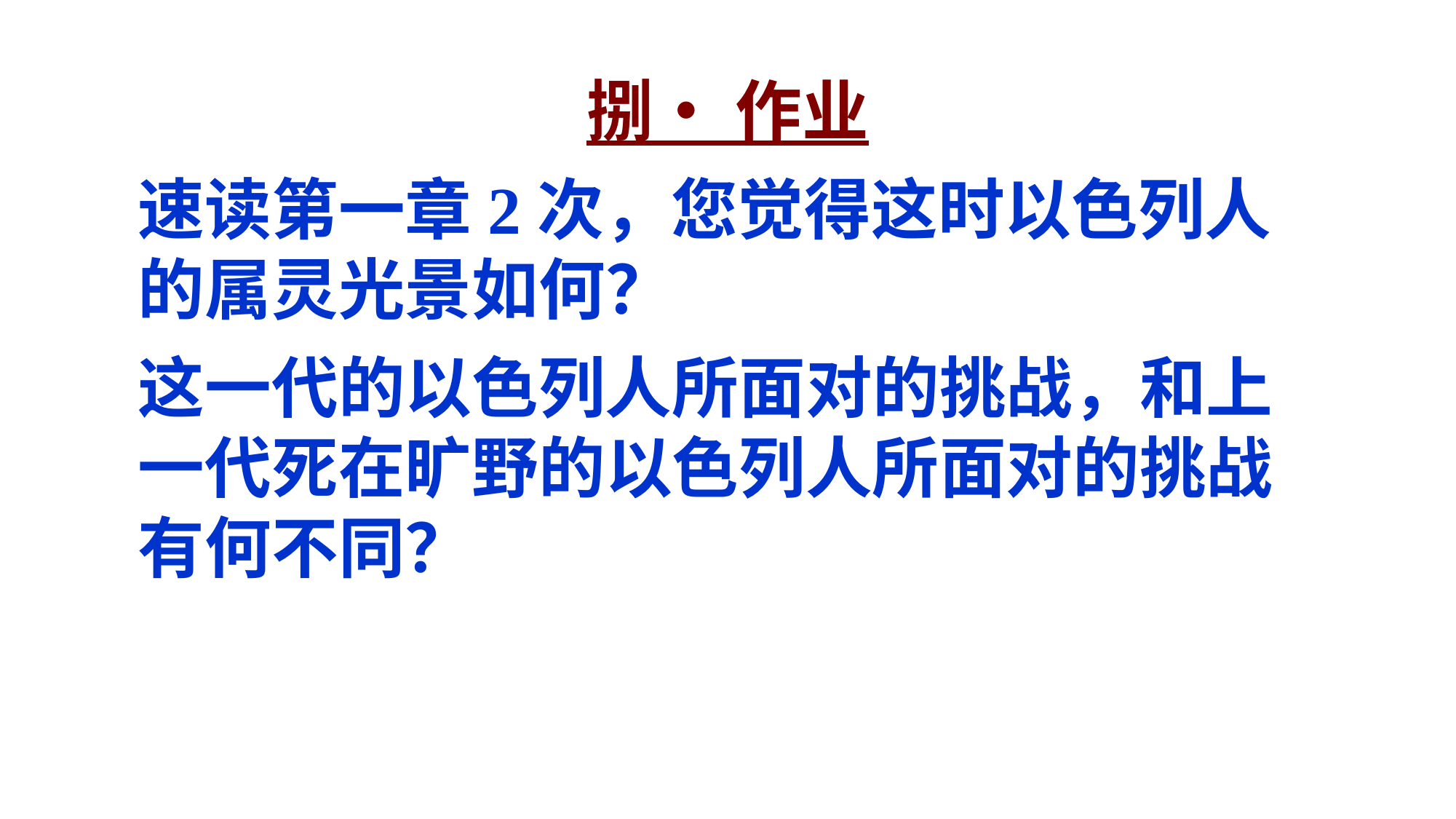

捌‧ 作业
速读第一章2次，您觉得这时以色列人的属灵光景如何？
这一代的以色列人所面对的挑战，和上一代死在旷野的以色列人所面对的挑战有何不同？